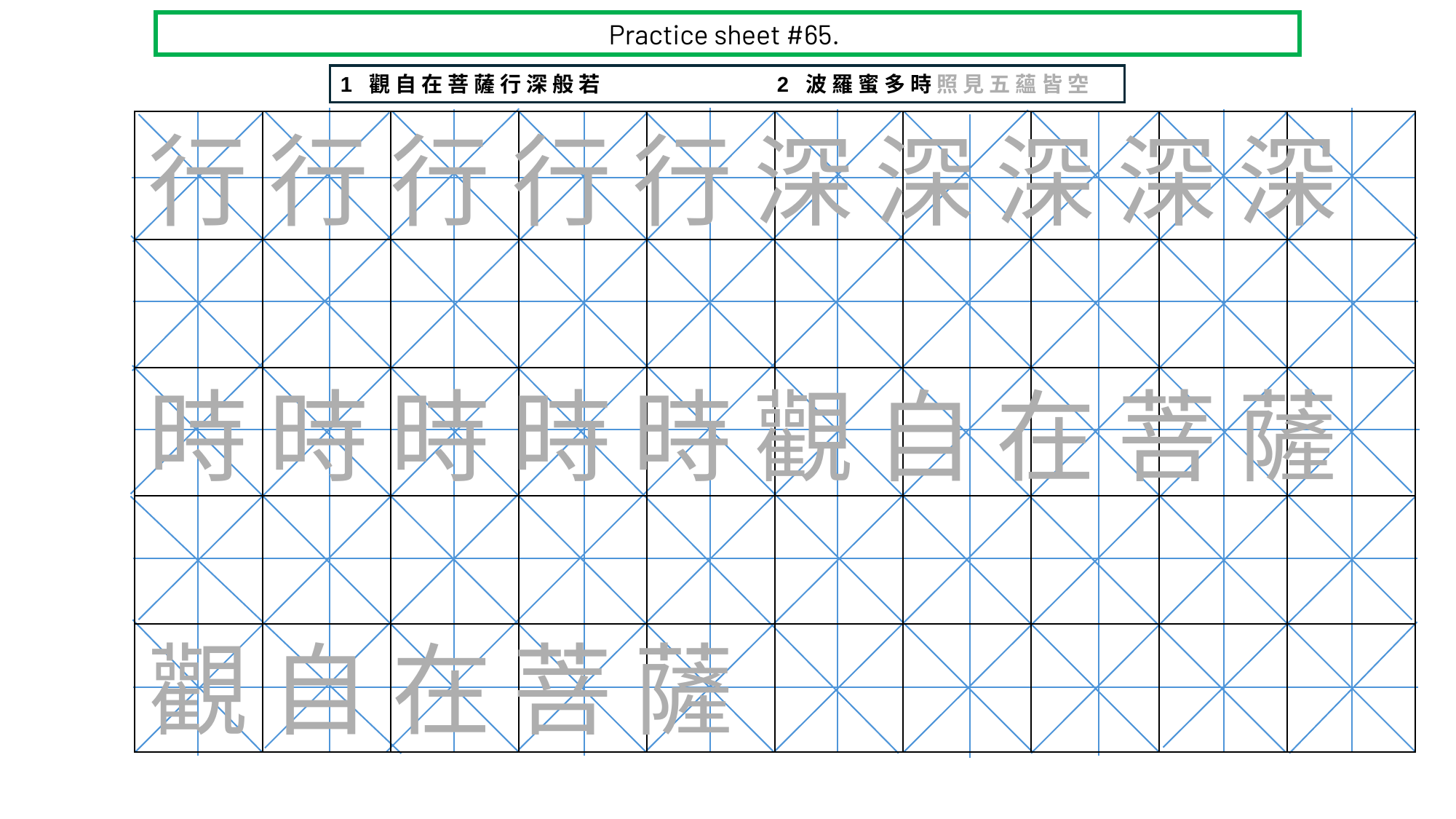

Practice sheet #65.

1  觀 自 在 菩 薩 行 深 般 若  		2  波 羅 蜜 多 時 照 見 五 蘊 皆 空

|  |  |  |  |  |  |  |  |  |  |
| --- | --- | --- | --- | --- | --- | --- | --- | --- | --- |
|  |  |  |  |  |  |  |  |  |  |
|  |  |  |  |  |  |  |  |  |  |
|  |  |  |  |  |  |  |  |  |  |
|  |  |  |  |  |  |  |  |  |  |
行 行 行 行 行 深 深 深 深 深

時 時 時 時 時 觀 自 在 菩 薩
觀 自 在 菩 薩